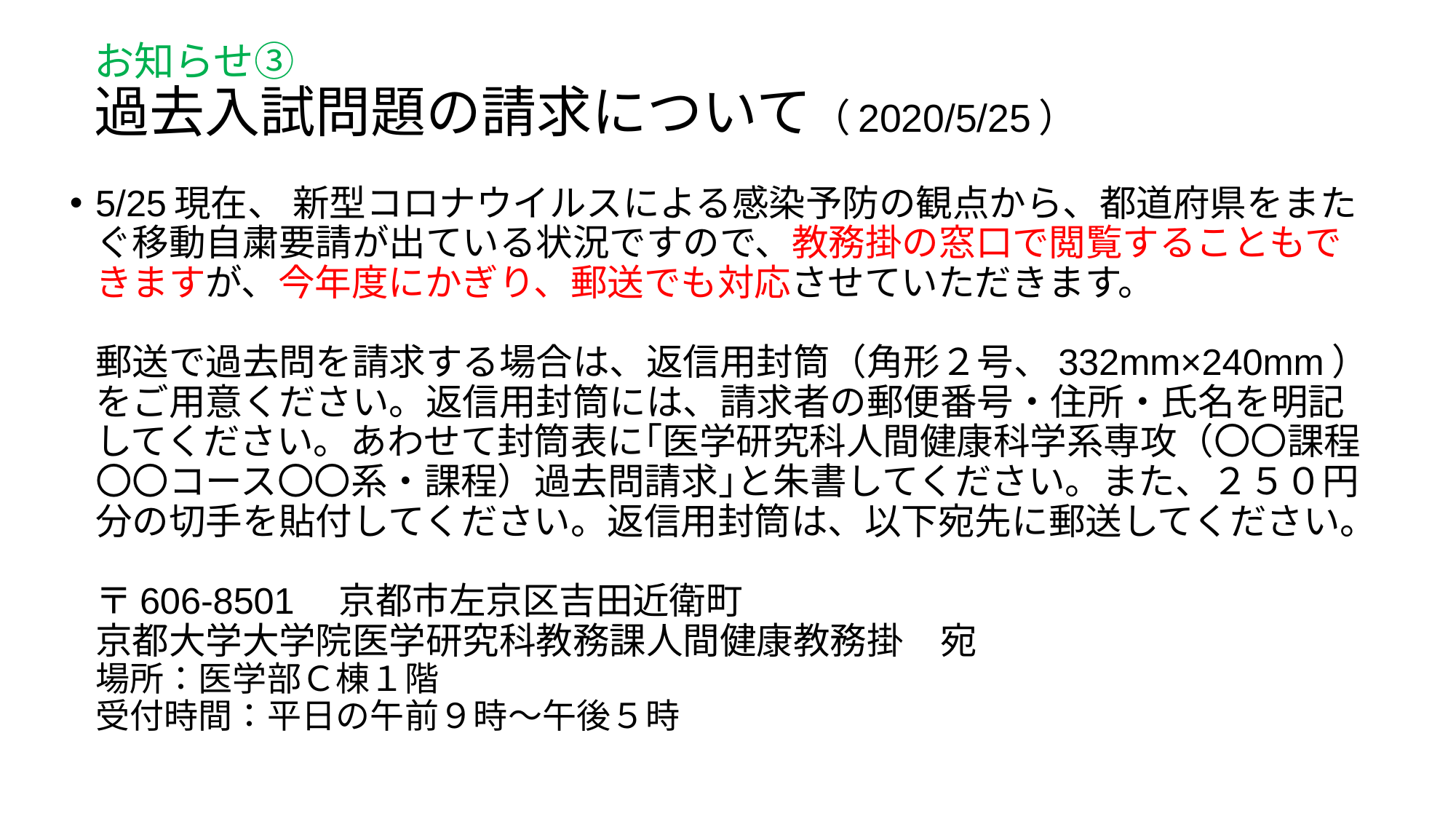

# お知らせ③ 過去入試問題の請求について（2020/5/25）
5/25現在、 新型コロナウイルスによる感染予防の観点から、都道府県をまたぐ移動自粛要請が出ている状況ですので、教務掛の窓口で閲覧することもできますが、今年度にかぎり、郵送でも対応させていただきます。
郵送で過去問を請求する場合は、返信用封筒（角形２号、332mm×240mm）をご用意ください。返信用封筒には、請求者の郵便番号・住所・氏名を明記してください。あわせて封筒表に｢医学研究科人間健康科学系専攻（〇〇課程〇〇コース〇〇系・課程）過去問請求｣と朱書してください。また、２５０円分の切手を貼付してください。返信用封筒は、以下宛先に郵送してください。
〒606-8501　京都市左京区吉田近衛町
京都大学大学院医学研究科教務課人間健康教務掛　宛
場所：医学部Ｃ棟１階
受付時間：平日の午前９時～午後５時